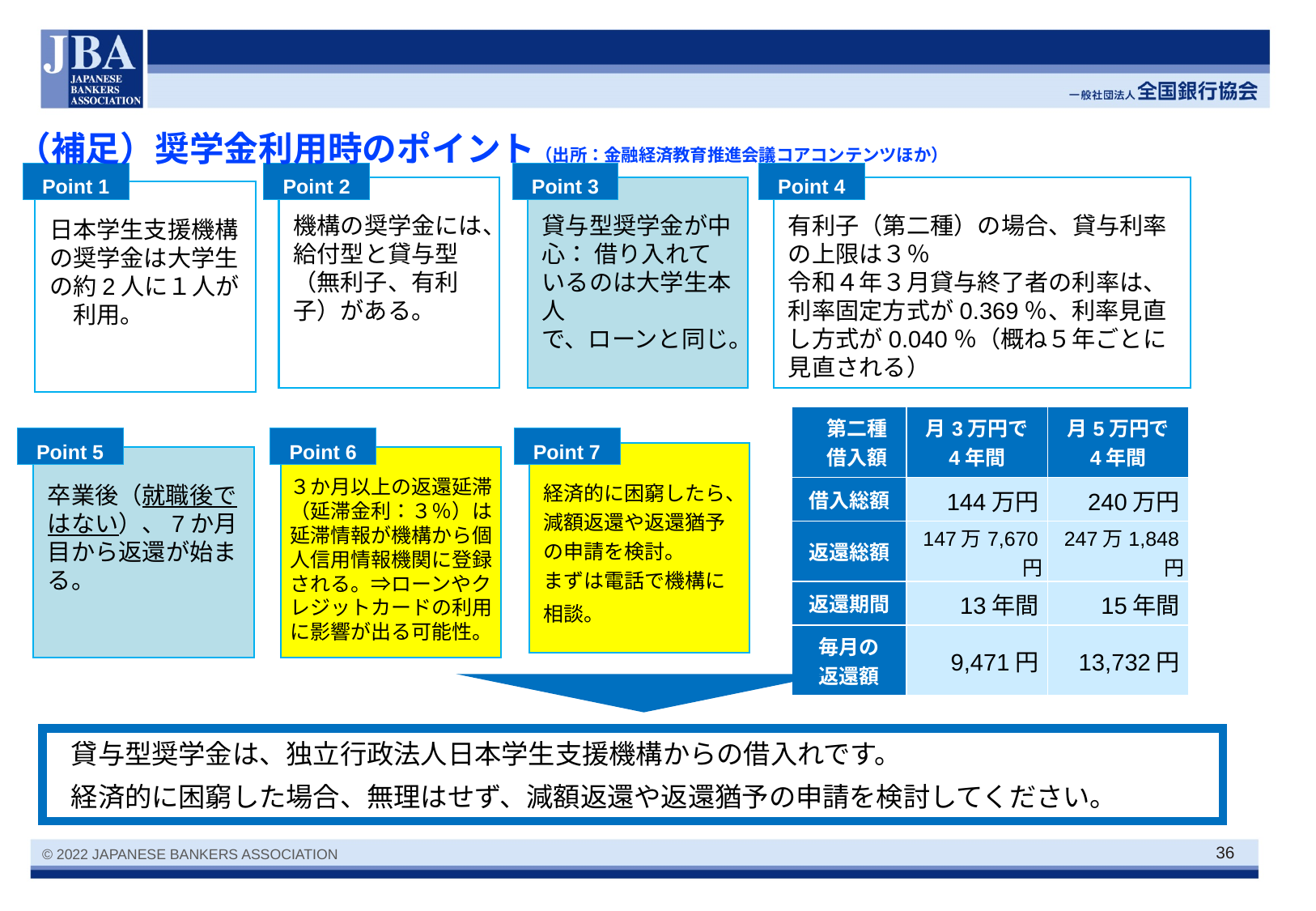

（補足）奨学金利用時のポイント（出所：金融経済教育推進会議コアコンテンツほか）
Point 1
Point 2
Point 3
Point 4
機構の奨学金には、給付型と貸与型（無利子、有利子）がある。
貸与型奨学金が中心： 借り入れているのは大学生本人
で、ローンと同じ。
有利子（第二種）の場合、貸与利率の上限は３％
令和４年３月貸与終了者の利率は、
利率固定方式が0.369％、利率見直し方式が0.040％（概ね５年ごとに見直される）
日本学生支援機構の奨学金は大学生の約2人に１人が　利用。

| 第二種 借入額 | 月3万円で 4年間 | 月5万円で 4年間 |
| --- | --- | --- |
| 借入総額 | 144万円 | 240万円 |
| 返還総額 | 147万7,670円 | 247万1,848円 |
| 返還期間 | 13年間 | 15年間 |
| 毎月の 返還額 | 9,471円 | 13,732円 |
Point 5
Point 6
Point 7
経済的に困窮したら、減額返還や返還猶予の申請を検討。　　まずは電話で機構に相談。

卒業後（就職後ではない）、7か月目から返還が始まる。
３か月以上の返還延滞（延滞金利：３％）は延滞情報が機構から個人信用情報機関に登録される。⇒ローンやクレジットカードの利用に影響が出る可能性。

貸与型奨学金は、独立行政法人日本学生支援機構からの借入れです。
経済的に困窮した場合、無理はせず、減額返還や返還猶予の申請を検討してください。